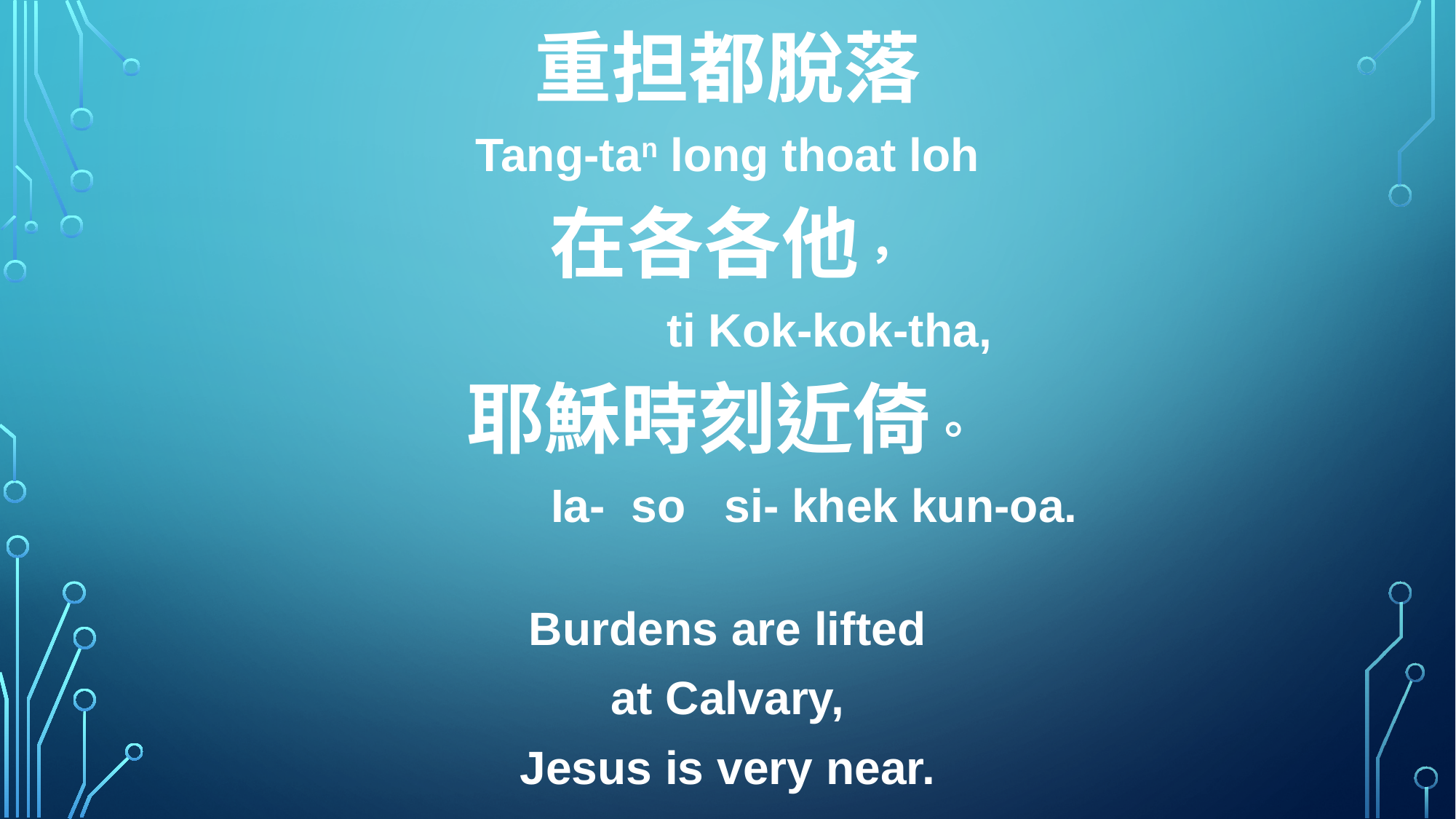

重担都脫落
Tang-tan long thoat loh
在各各他，
                                      ti Kok-kok-tha,
耶穌時刻近倚。
                             Ia-  so   si- khek kun-oa.

Burdens are lifted
at Calvary,
Jesus is very near.